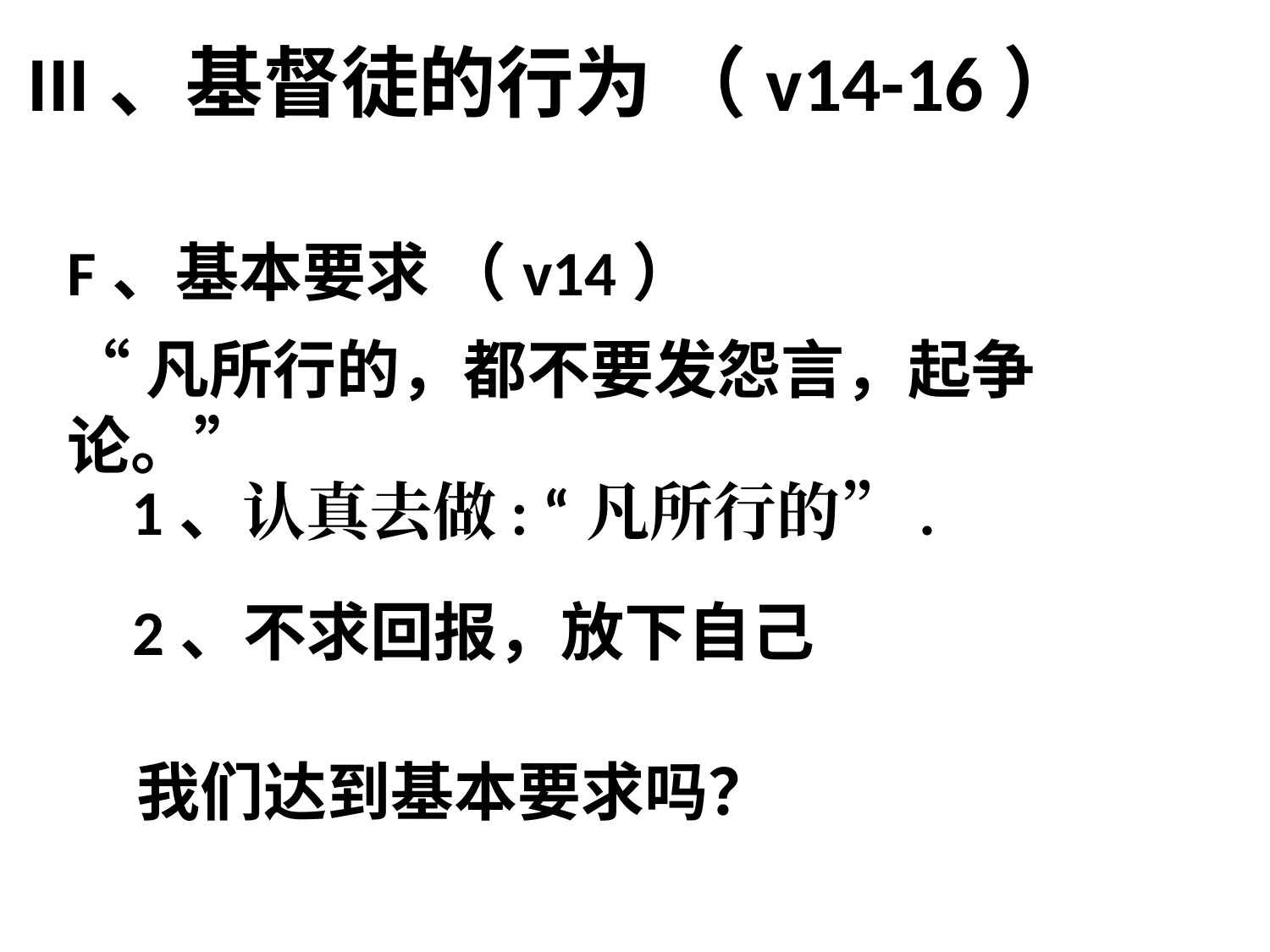

# III、基督徒的行为 （v14-16）
F、基本要求 （v14）
“凡所行的，都不要发怨言，起争论。”
1、认真去做: “凡所行的”.
2、不求回报，放下自己
我们达到基本要求吗？